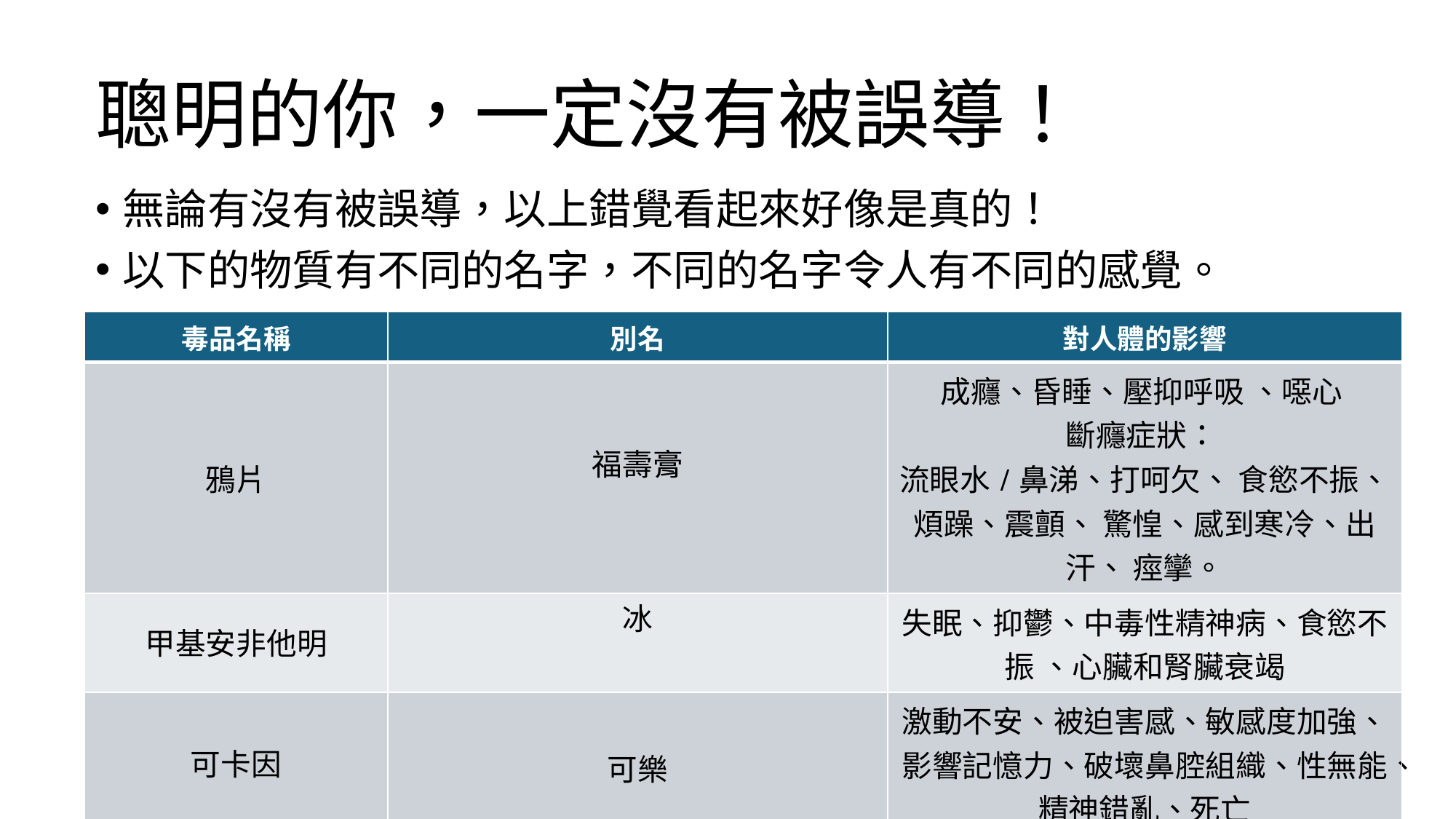

# 聰明的你，一定沒有被誤導！
無論有沒有被誤導，以上錯覺看起來好像是真的！
以下的物質有不同的名字，不同的名字令人有不同的感覺。
| 毒品名稱 | 別名 | 對人體的影響 |
| --- | --- | --- |
| 鴉片 | 福壽膏 | 成癮、昏睡、壓抑呼吸 、噁心 斷癮症狀： 流眼水/鼻涕、打呵欠、 食慾不振、煩躁、震顫、 驚惶、感到寒冷、出汗、 痙攣。 |
| 甲基安非他明 | 冰 | 失眠、抑鬱、中毒性精神病、食慾不振 、心臟和腎臟衰竭 |
| 可卡因 | 可樂 | 激動不安、被迫害感、敏感度加強、影響記憶力、破壞鼻腔組織、性無能、精神錯亂、死亡 |
| 太空油（以前的名稱） | 依托咪酯 | 有何影響? |